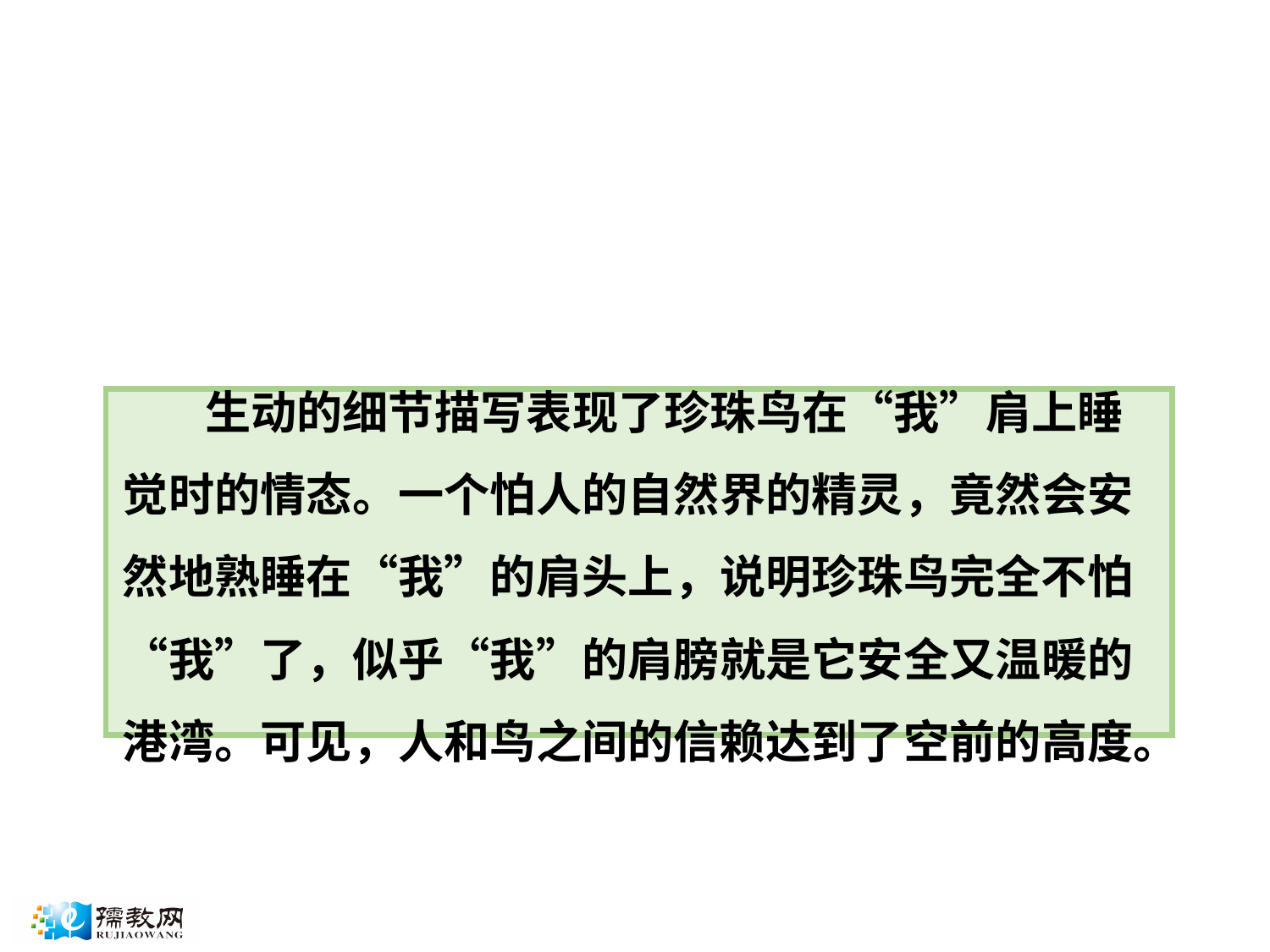

生动的细节描写表现了珍珠鸟在“我”肩上睡觉时的情态。一个怕人的自然界的精灵，竟然会安然地熟睡在“我”的肩头上，说明珍珠鸟完全不怕“我”了，似乎“我”的肩膀就是它安全又温暖的港湾。可见，人和鸟之间的信赖达到了空前的高度。